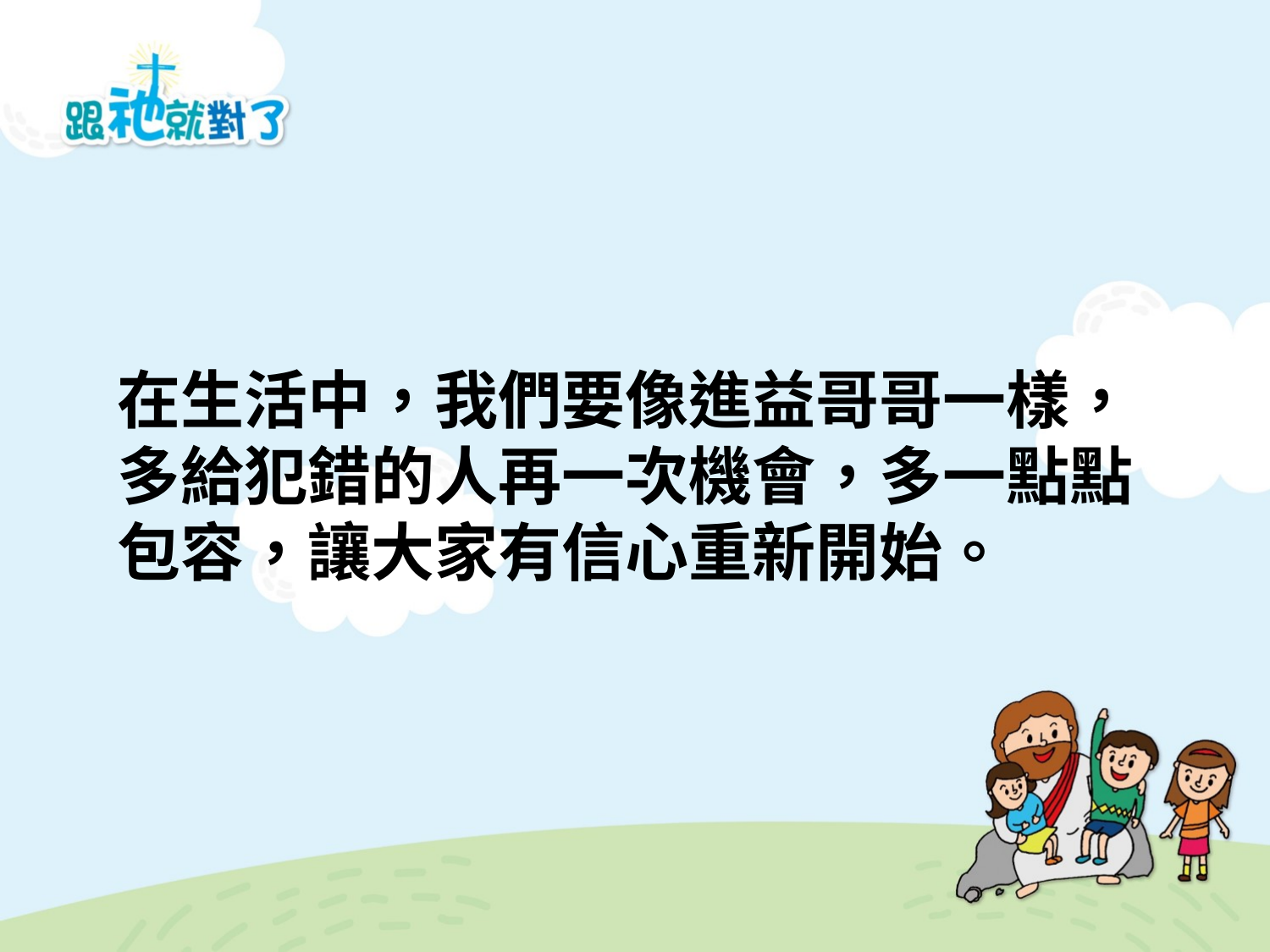

在生活中，我們要像進益哥哥一樣，多給犯錯的人再一次機會，多一點點包容，讓大家有信心重新開始。